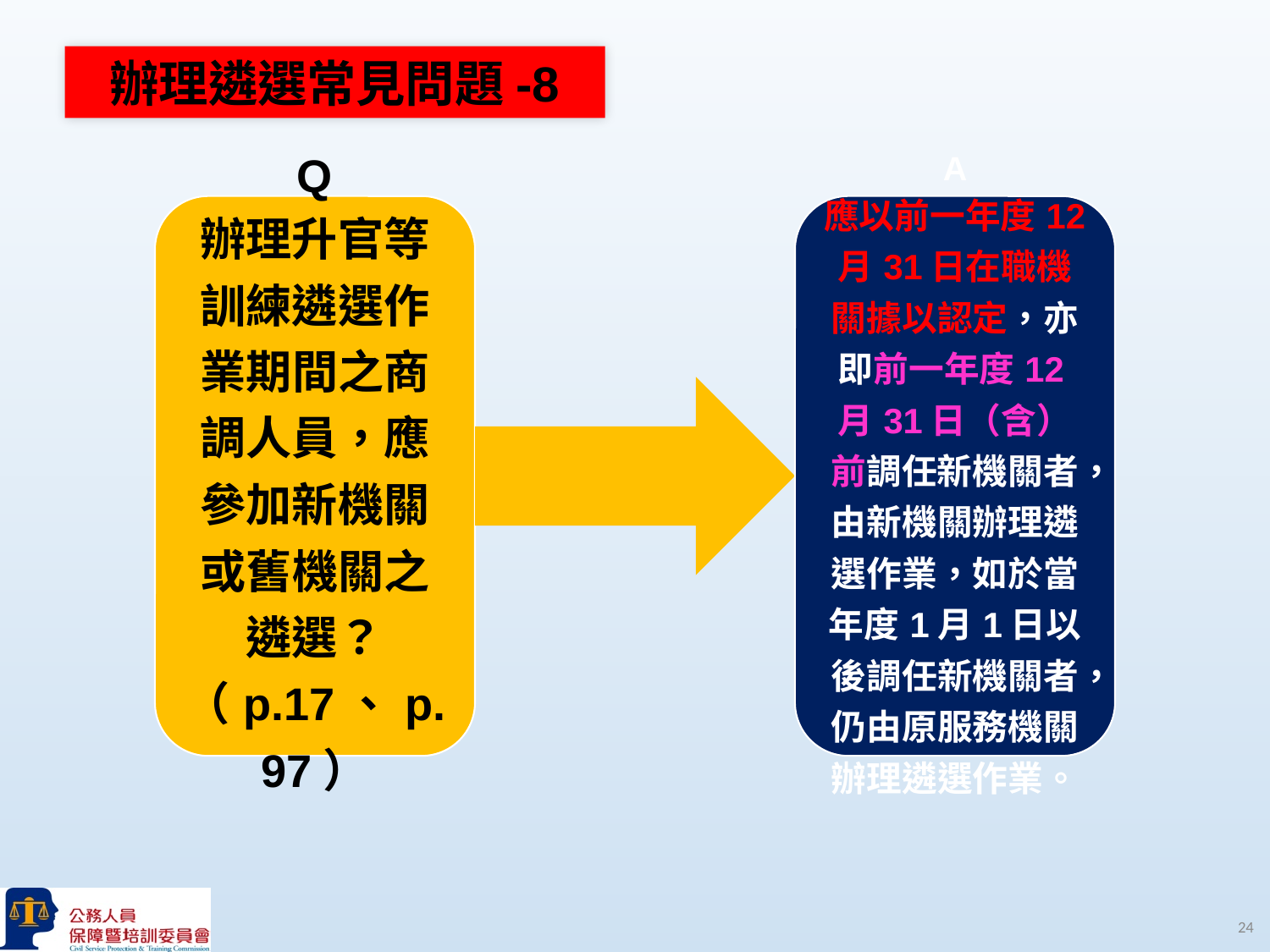

辦理遴選常見問題-8
Q
辦理升官等訓練遴選作業期間之商調人員，應參加新機關或舊機關之遴選？
（p.17、p.97）
A
應以前一年度12月31日在職機關據以認定，亦即前一年度12月31日（含）前調任新機關者，由新機關辦理遴選作業，如於當年度1月1日以後調任新機關者，仍由原服務機關辦理遴選作業。
24